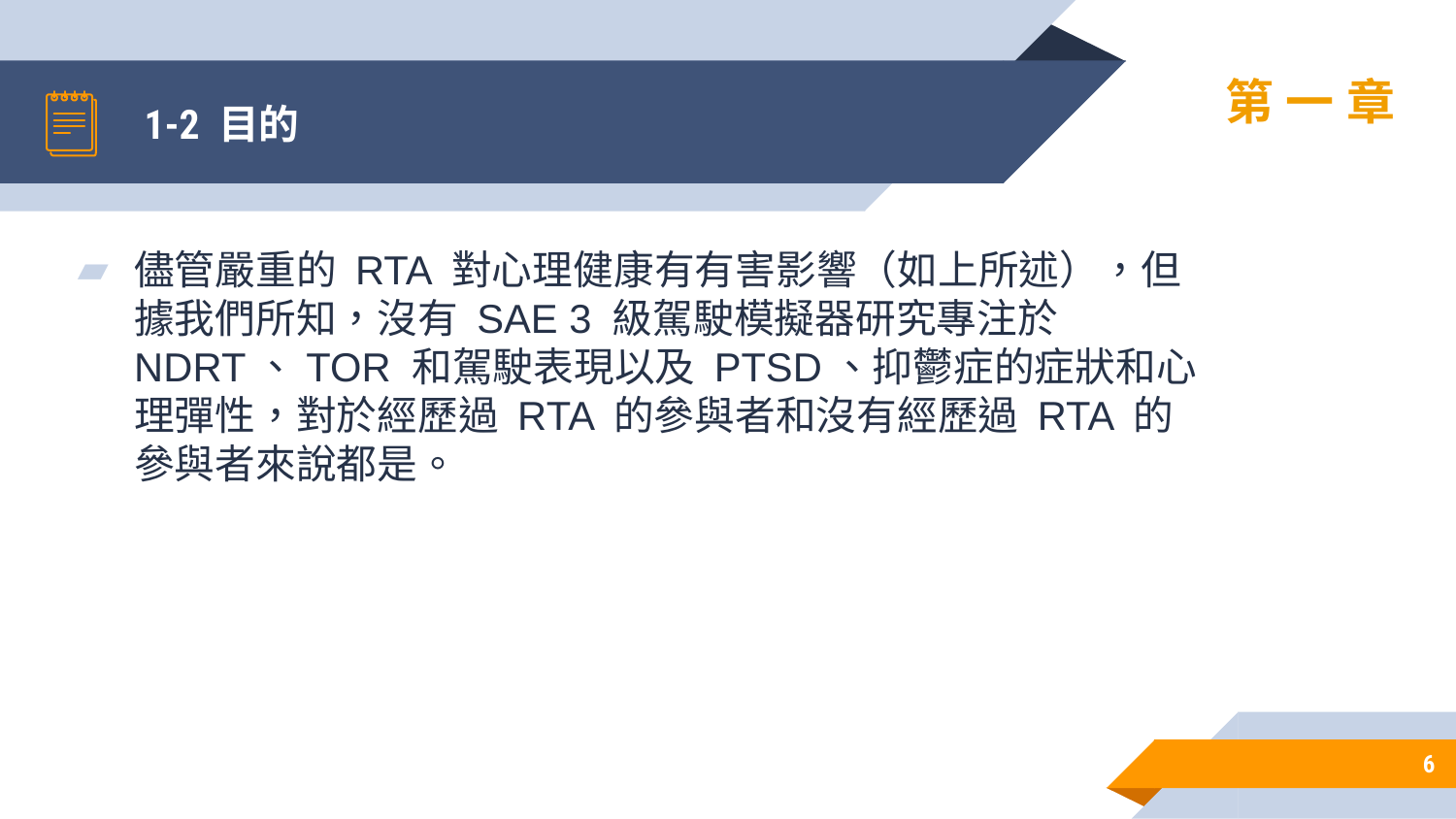

# 1-2 目的
第一章

儘管嚴重的 RTA 對心理健康有有害影響（如上所述），但據我們所知，沒有 SAE 3 級駕駛模擬器研究專注於 NDRT、TOR 和駕駛表現以及 PTSD、抑鬱症的症狀和心理彈性，對於經歷過 RTA 的參與者和沒有經歷過 RTA 的參與者來說都是。

6